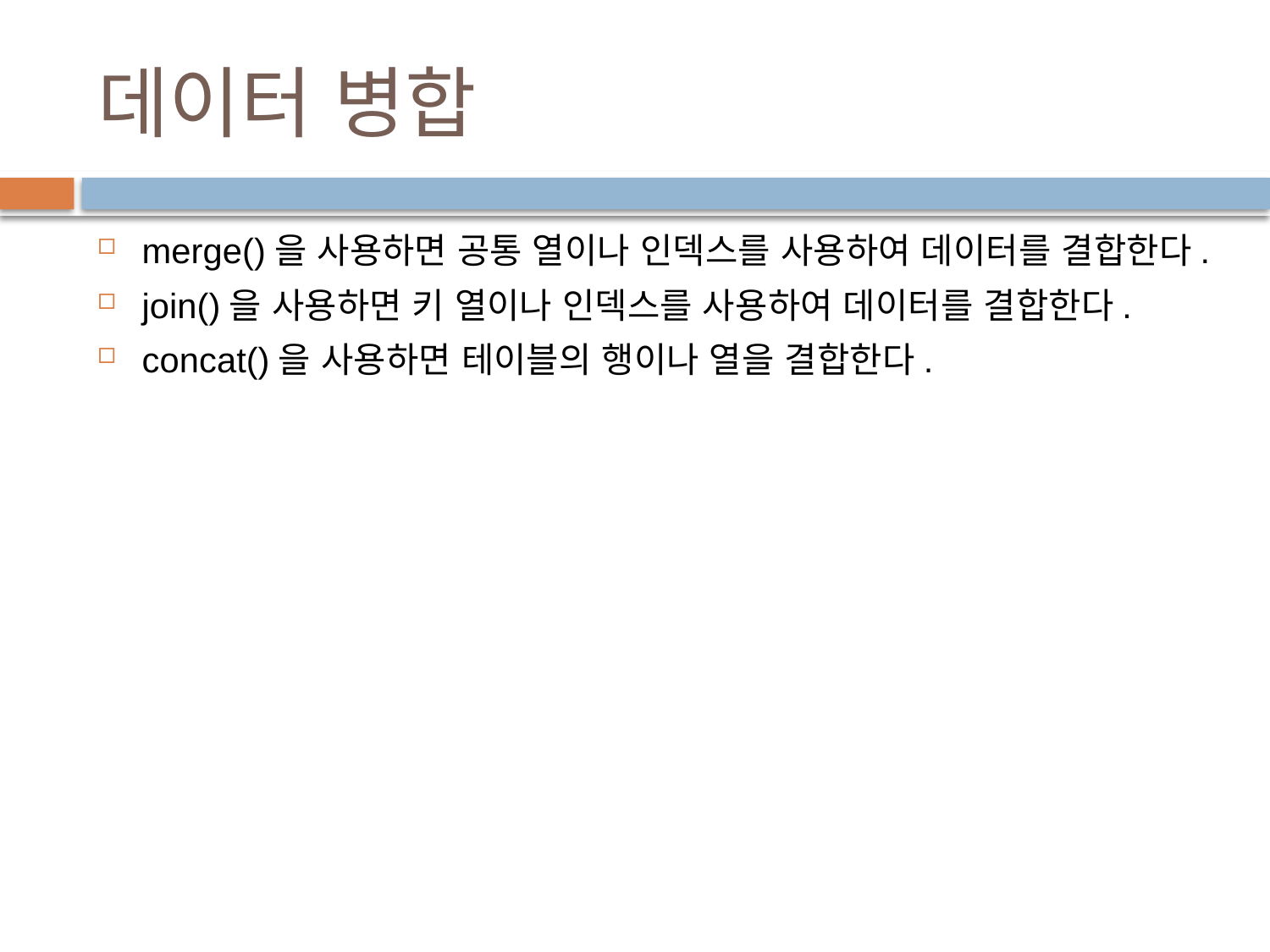

# 데이터 병합
merge()을 사용하면 공통 열이나 인덱스를 사용하여 데이터를 결합한다.
join()을 사용하면 키 열이나 인덱스를 사용하여 데이터를 결합한다.
concat()을 사용하면 테이블의 행이나 열을 결합한다.